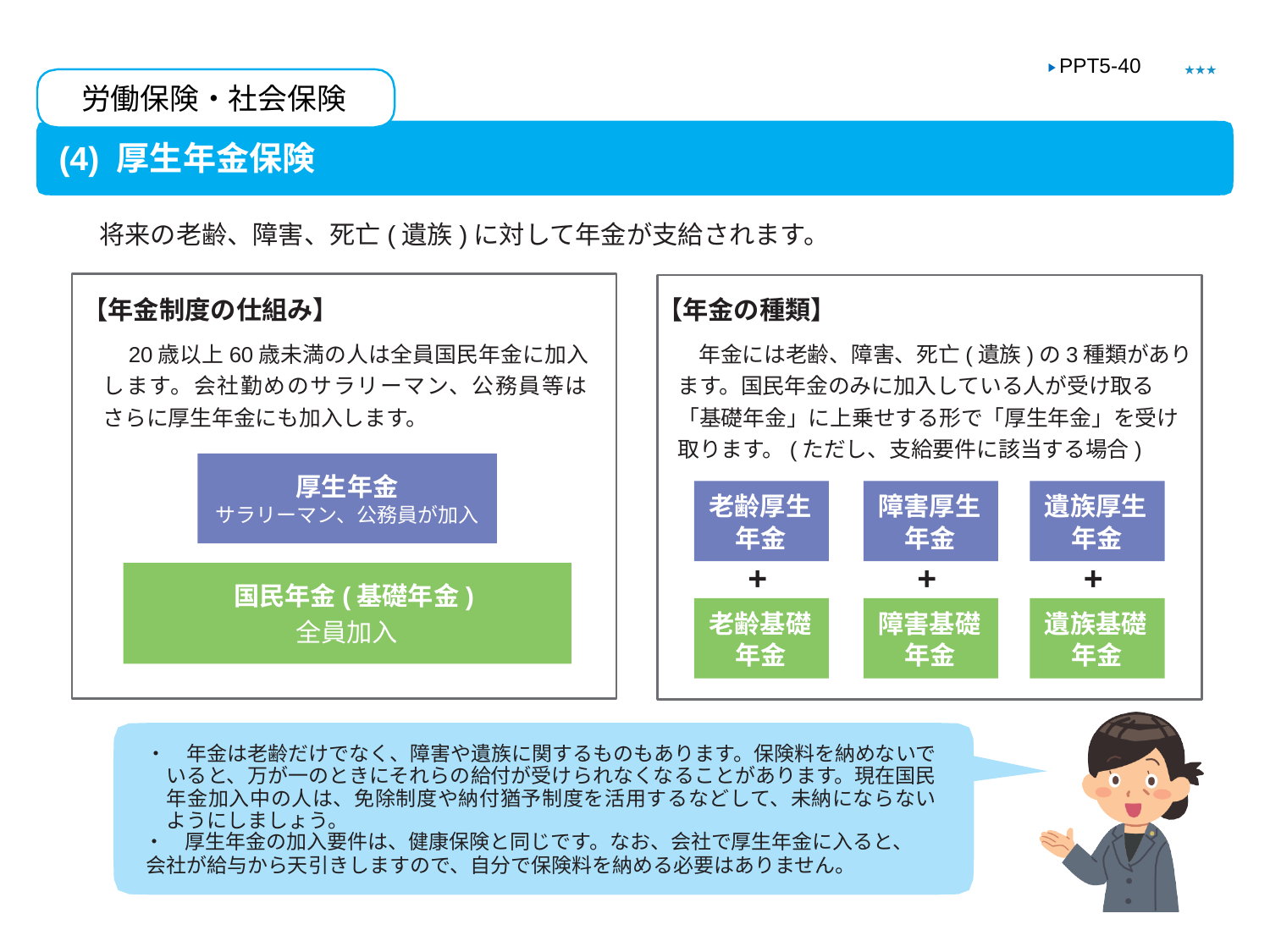

★★★
▶ PPT5-40

労働保険・社会保険

(4) 厚生年金保険
　将来の老齢、障害、死亡(遺族)に対して年金が支給されます。

【年金の種類】
　年金には老齢、障害、死亡(遺族)の3種類があります。国民年金のみに加入している人が受け取る「基礎年金」に上乗せする形で「厚生年金」を受け取ります。(ただし、支給要件に該当する場合)
【年金制度の仕組み】
    20歳以上60歳未満の人は全員国民年金に加入します。会社勤めのサラリーマン、公務員等は
さらに厚生年金にも加入します。

厚生年金
サラリーマン、公務員が加入
老齢厚生 年金
障害厚生 年金
遺族厚生 年金
+
+
+
国民年金(基礎年金)
全員加入
老齢基礎 年金
障害基礎 年金
遺族基礎 年金

・　年金は老齢だけでなく、障害や遺族に関するものもあります。保険料を納めないでいると、万が一のときにそれらの給付が受けられなくなることがあります。現在国民年金加入中の人は、免除制度や納付猶予制度を活用するなどして、未納にならないようにしましょう。
・　厚生年金の加入要件は、健康保険と同じです。なお、会社で厚生年金に入ると、
会社が給与から天引きしますので、自分で保険料を納める必要はありません。